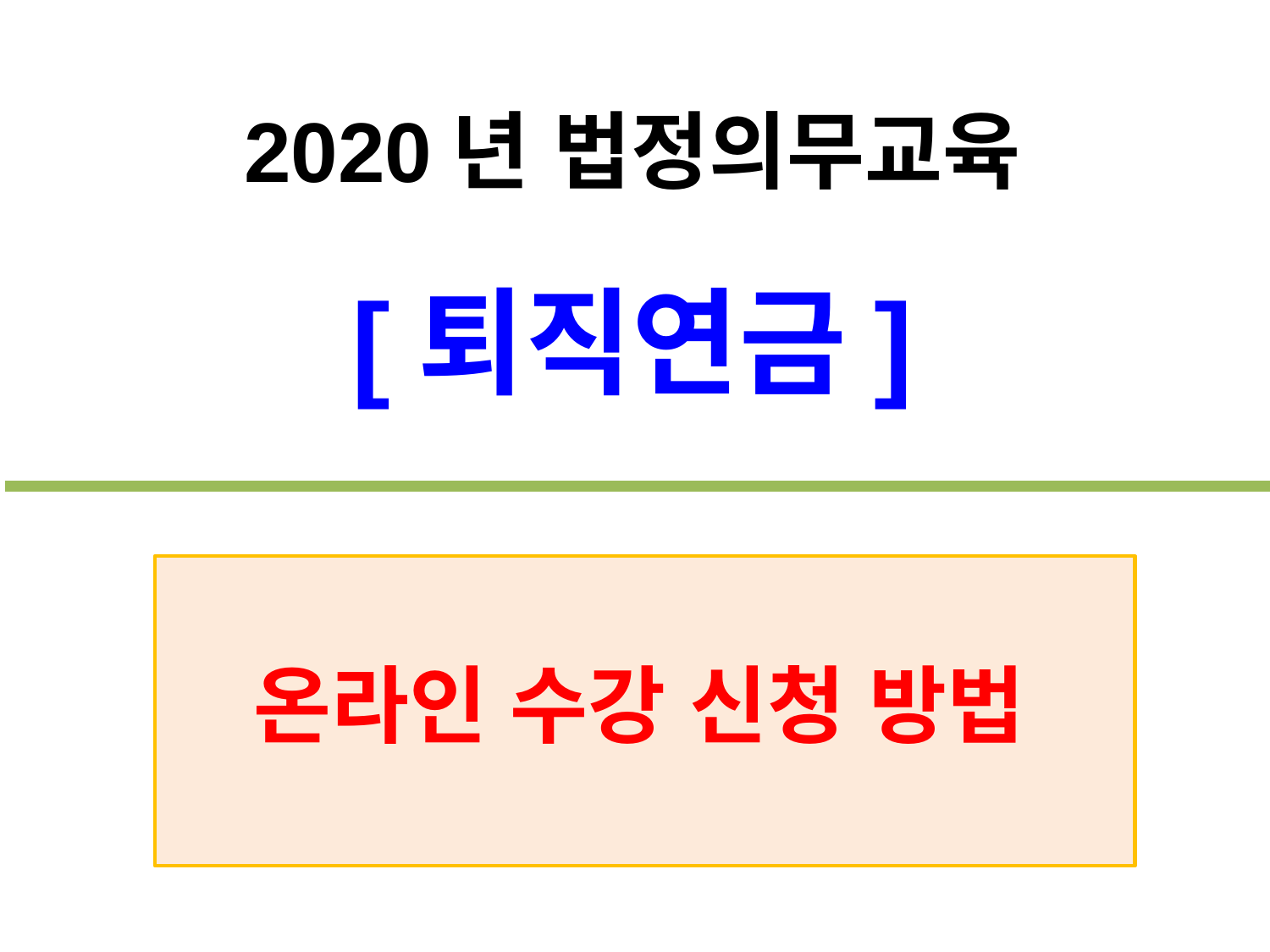

# 2020년 법정의무교육 [퇴직연금]

온라인 수강 신청 방법